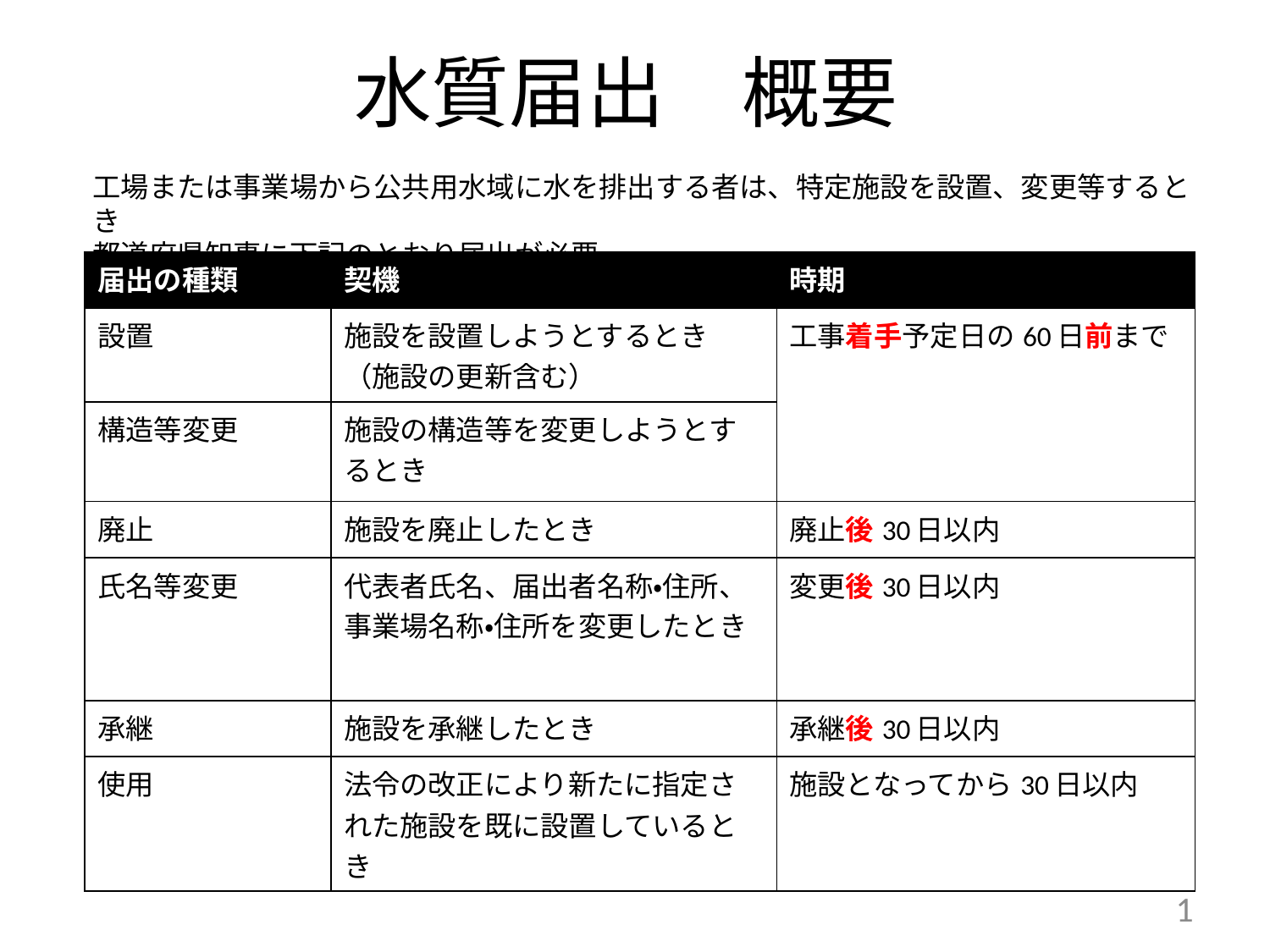

# 水質届出　概要
工場または事業場から公共用水域に水を排出する者は、特定施設を設置、変更等すると き
都道府県知事に下記のとおり届出が必要。
| 届出の種類 | 契機 | 時期 |
| --- | --- | --- |
| 設置 | 施設を設置しようとするとき（施設の更新含む） | 工事着手予定日の60日前まで |
| 構造等変更 | 施設の構造等を変更しようとするとき |  |
| 廃止 | 施設を廃止したとき | 廃止後30日以内 |
| 氏名等変更 | 代表者氏名、届出者名称・住所、事業場名称・住所を変更したとき | 変更後30日以内 |
| 承継 | 施設を承継したとき | 承継後30日以内 |
| 使用 | 法令の改正により新たに指定された施設を既に設置しているとき | 施設となってから30日以内 |
1